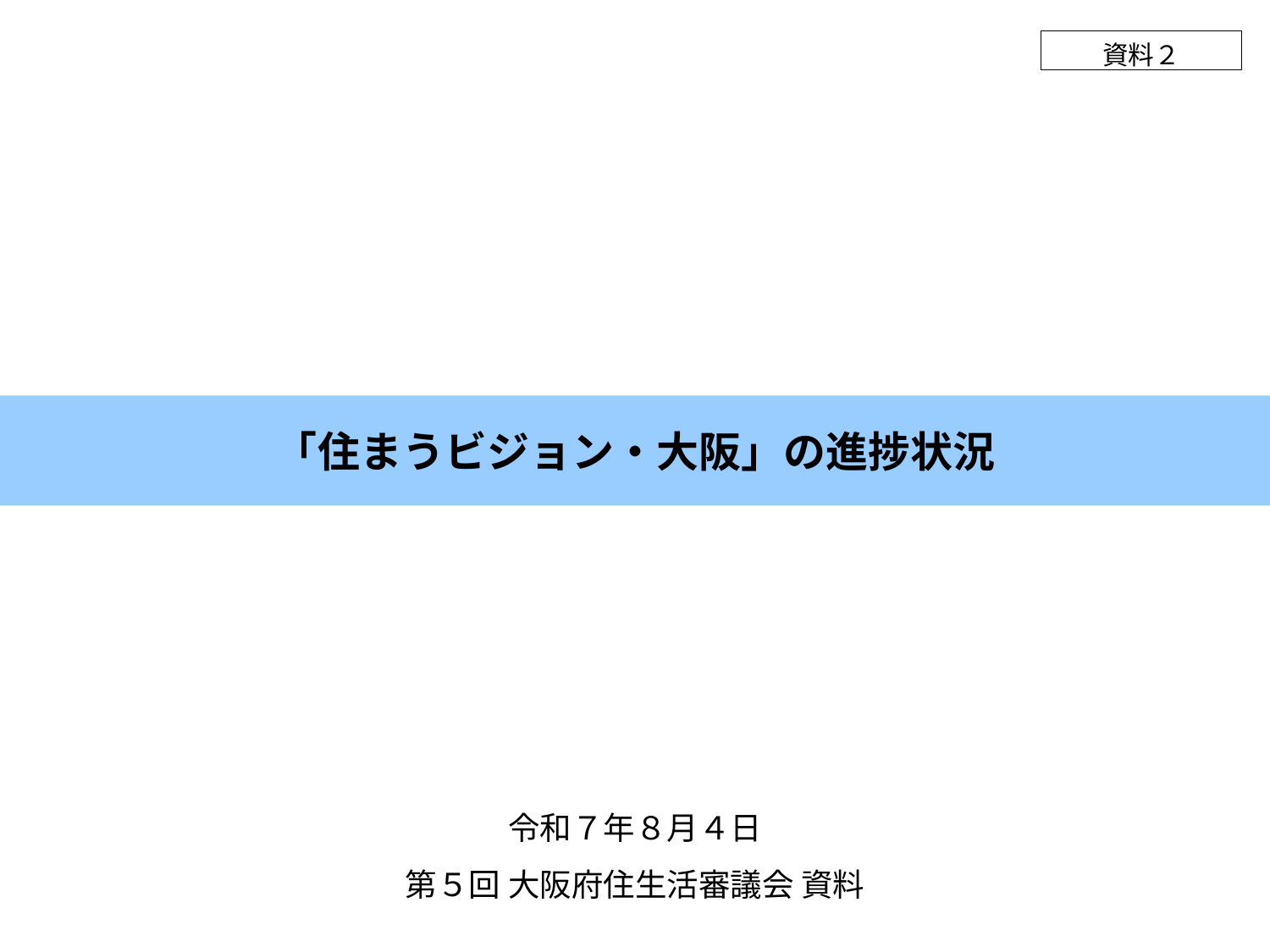

資料２

「住まうビジョン・大阪」の進捗状況

令和７年８月４日
第５回 大阪府住生活審議会 資料